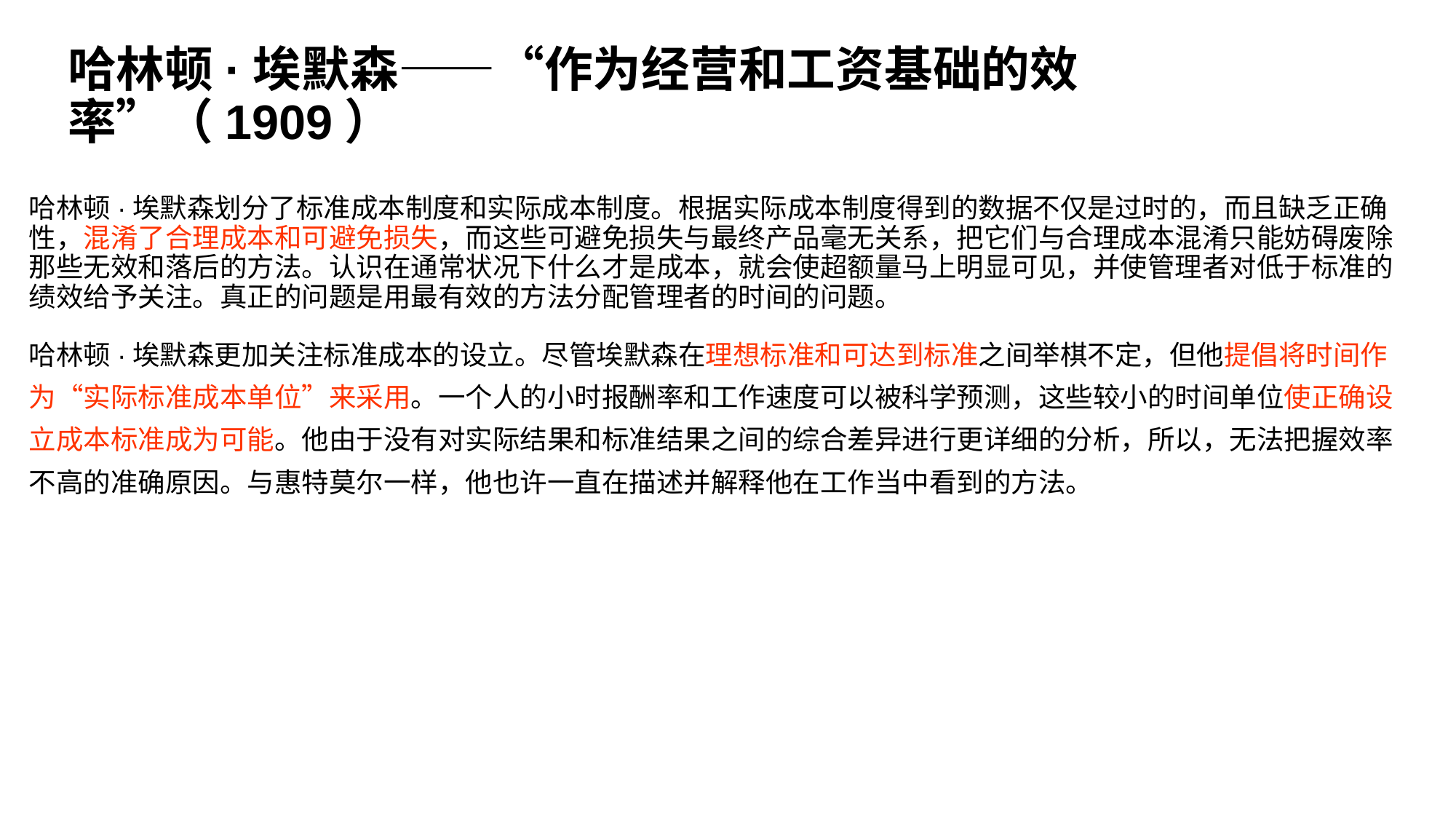

# 哈林顿·埃默森——“作为经营和工资基础的效率”（1909）
哈林顿·埃默森划分了标准成本制度和实际成本制度。根据实际成本制度得到的数据不仅是过时的，而且缺乏正确性，混淆了合理成本和可避免损失，而这些可避免损失与最终产品毫无关系，把它们与合理成本混淆只能妨碍废除那些无效和落后的方法。认识在通常状况下什么才是成本，就会使超额量马上明显可见，并使管理者对低于标准的绩效给予关注。真正的问题是用最有效的方法分配管理者的时间的问题。
哈林顿·埃默森更加关注标准成本的设立。尽管埃默森在理想标准和可达到标准之间举棋不定，但他提倡将时间作为“实际标准成本单位”来采用。一个人的小时报酬率和工作速度可以被科学预测，这些较小的时间单位使正确设立成本标准成为可能。他由于没有对实际结果和标准结果之间的综合差异进行更详细的分析，所以，无法把握效率不高的准确原因。与惠特莫尔一样，他也许一直在描述并解释他在工作当中看到的方法。